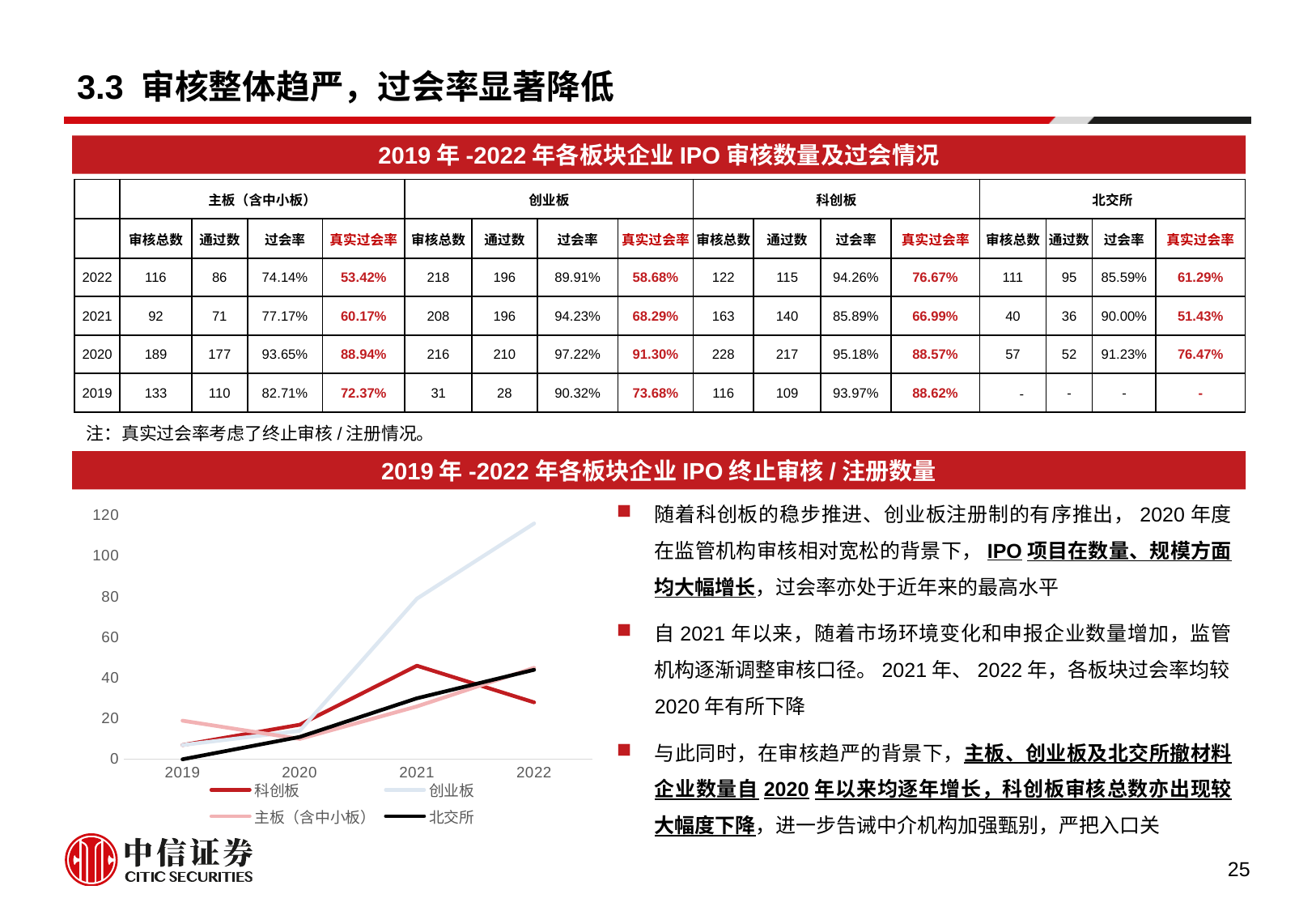

# 3.3 审核整体趋严，过会率显著降低
2019年-2022年各板块企业IPO审核数量及过会情况
|  | 主板（含中小板） |  |  |  | 创业板 |  |  |  | 科创板 |  |  |  | 北交所 |  |  |  |
| --- | --- | --- | --- | --- | --- | --- | --- | --- | --- | --- | --- | --- | --- | --- | --- | --- |
|  | 审核总数 | 通过数 | 过会率 | 真实过会率 | 审核总数 | 通过数 | 过会率 | 真实过会率 | 审核总数 | 通过数 | 过会率 | 真实过会率 | 审核总数 | 通过数 | 过会率 | 真实过会率 |
| 2022 | 116 | 86 | 74.14% | 53.42% | 218 | 196 | 89.91% | 58.68% | 122 | 115 | 94.26% | 76.67% | 111 | 95 | 85.59% | 61.29% |
| 2021 | 92 | 71 | 77.17% | 60.17% | 208 | 196 | 94.23% | 68.29% | 163 | 140 | 85.89% | 66.99% | 40 | 36 | 90.00% | 51.43% |
| 2020 | 189 | 177 | 93.65% | 88.94% | 216 | 210 | 97.22% | 91.30% | 228 | 217 | 95.18% | 88.57% | 57 | 52 | 91.23% | 76.47% |
| 2019 | 133 | 110 | 82.71% | 72.37% | 31 | 28 | 90.32% | 73.68% | 116 | 109 | 93.97% | 88.62% | - | - | - | - |
注：真实过会率考虑了终止审核/注册情况。
2019年-2022年各板块企业IPO终止审核/注册数量

### Chart

| Category | 科创板 | 创业板 | 主板（含中小板） | 北交所 |
|---|---|---|---|---|
| 2019 | 7.0 | 7.0 | 19.0 | 0.0 |
| 2020 | 17.0 | 14.0 | 10.0 | 11.0 |
| 2021 | 46.0 | 79.0 | 26.0 | 30.0 |
| 2022 | 28.0 | 116.0 | 45.0 | 44.0 |
随着科创板的稳步推进、创业板注册制的有序推出，2020年度在监管机构审核相对宽松的背景下，IPO项目在数量、规模方面均大幅增长，过会率亦处于近年来的最高水平
自2021年以来，随着市场环境变化和申报企业数量增加，监管机构逐渐调整审核口径。2021年、2022年，各板块过会率均较2020年有所下降
与此同时，在审核趋严的背景下，主板、创业板及北交所撤材料企业数量自2020年以来均逐年增长，科创板审核总数亦出现较大幅度下降，进一步告诫中介机构加强甄别，严把入口关